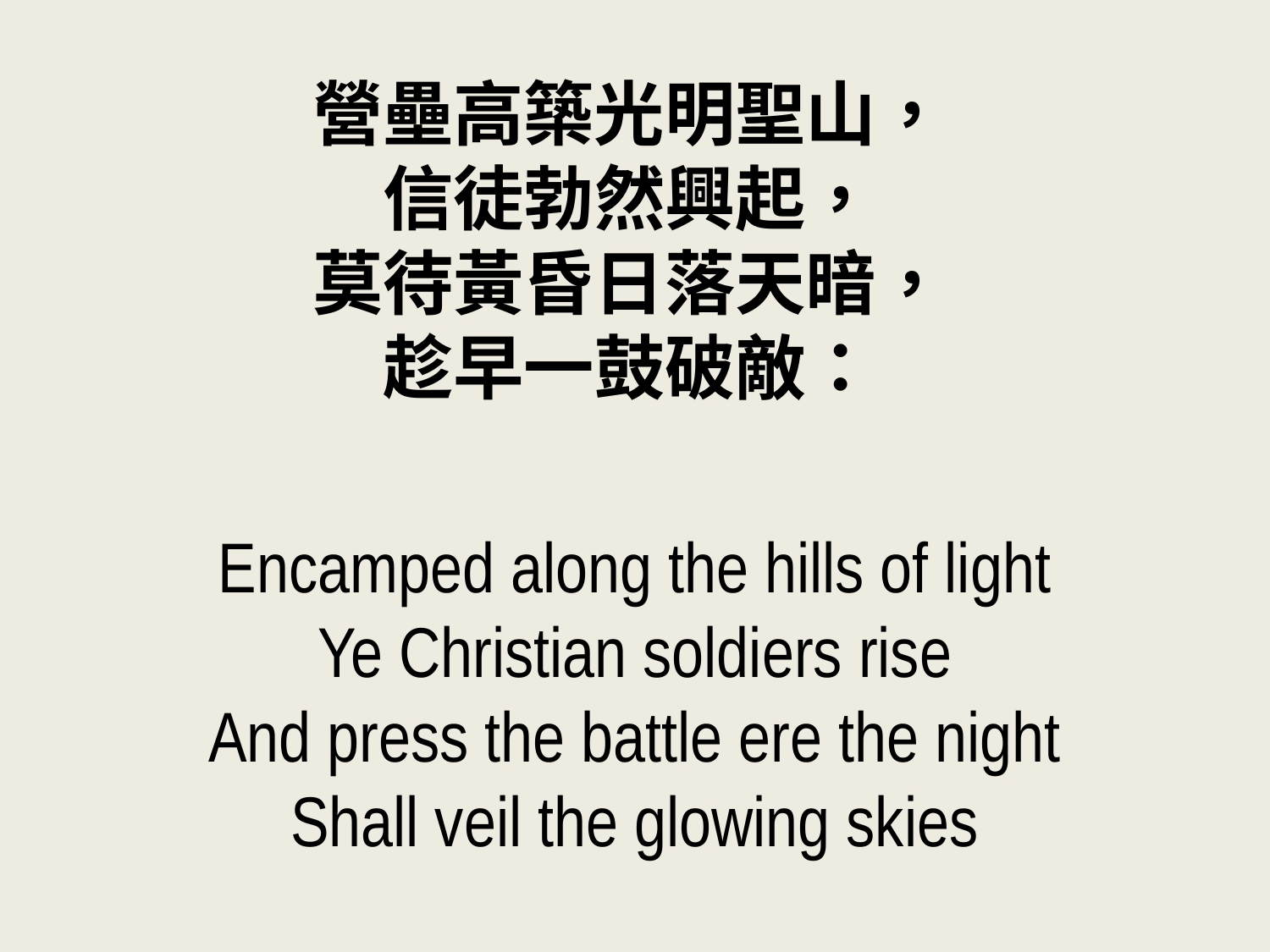

營壘高築光明聖山，
信徒勃然興起，
莫待黃昏日落天暗，
趁早一鼓破敵：
Encamped along the hills of light
Ye Christian soldiers rise
And press the battle ere the night
Shall veil the glowing skies